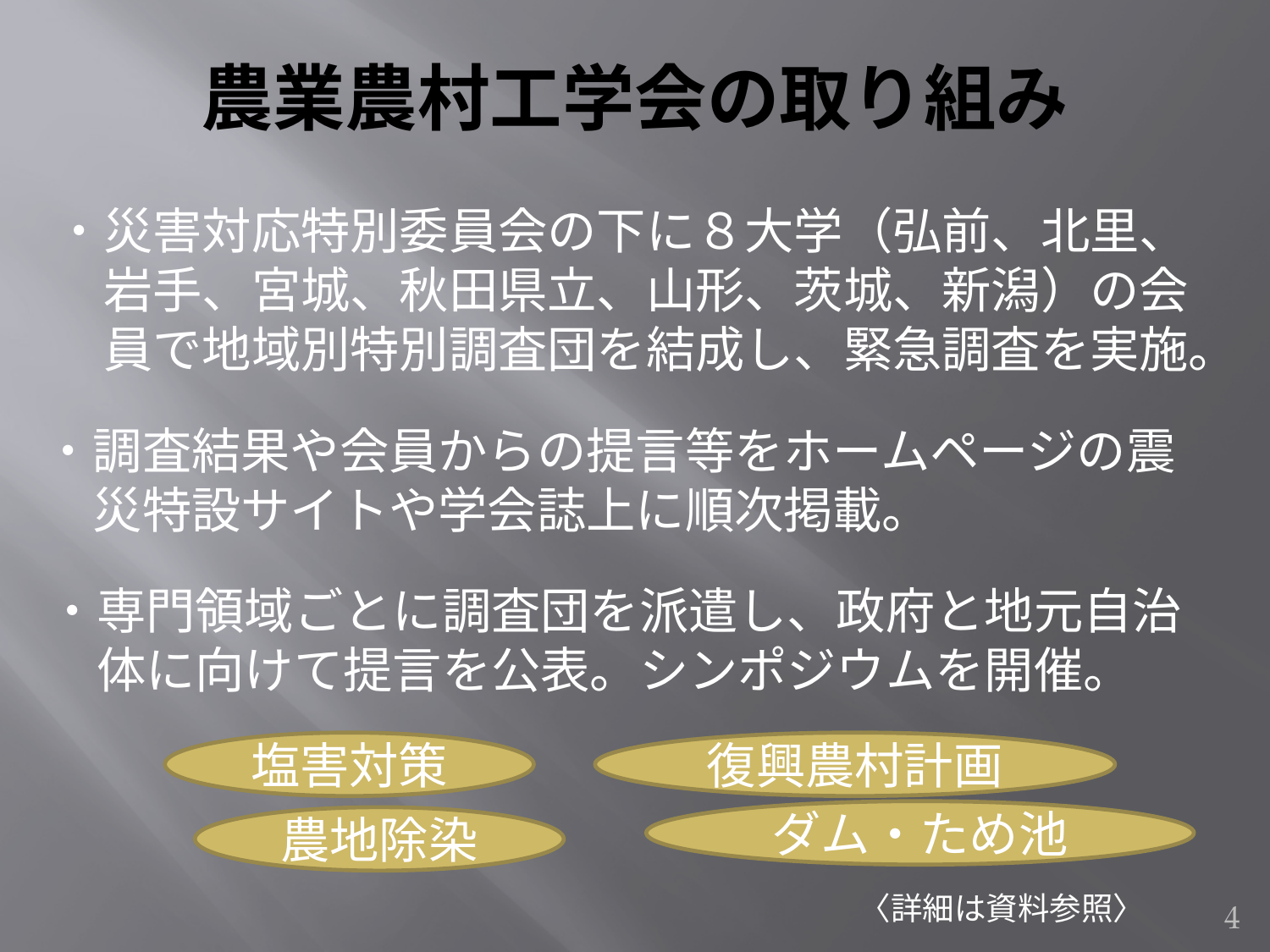

# 農業農村工学会の取り組み
・災害対応特別委員会の下に８大学（弘前、北里、
　岩手、宮城、秋田県立、山形、茨城、新潟）の会
　員で地域別特別調査団を結成し、緊急調査を実施。
・調査結果や会員からの提言等をホームページの震
　災特設サイトや学会誌上に順次掲載。
・専門領域ごとに調査団を派遣し、政府と地元自治
　体に向けて提言を公表。シンポジウムを開催。
塩害対策
復興農村計画
ダム・ため池
農地除染
〈詳細は資料参照〉
4